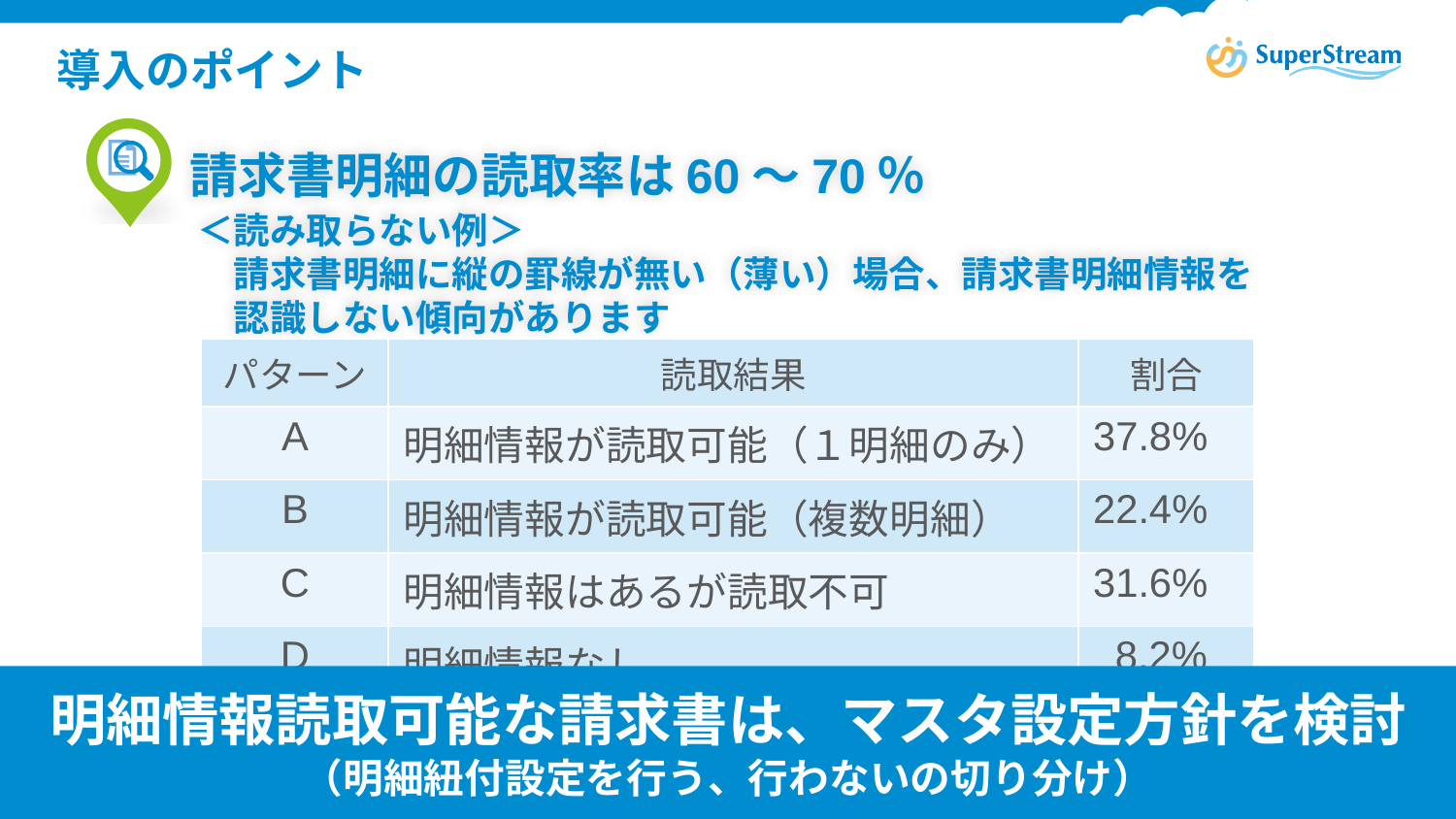

# 導入のポイント
請求書明細の読取率は60～70％

＜読み取らない例＞
　請求書明細に縦の罫線が無い（薄い）場合、請求書明細情報を
　認識しない傾向があります
| パターン | 読取結果 | 割合 |
| --- | --- | --- |
| A | 明細情報が読取可能（１明細のみ） | 37.8% |
| B | 明細情報が読取可能（複数明細） | 22.4% |
| C | 明細情報はあるが読取不可 | 31.6% |
| D | 明細情報なし | 8.2% |
明細情報読取可能な請求書は、マスタ設定方針を検討
（明細紐付設定を行う、行わないの切り分け）
© SuperStream Inc. All rights reserved.
42